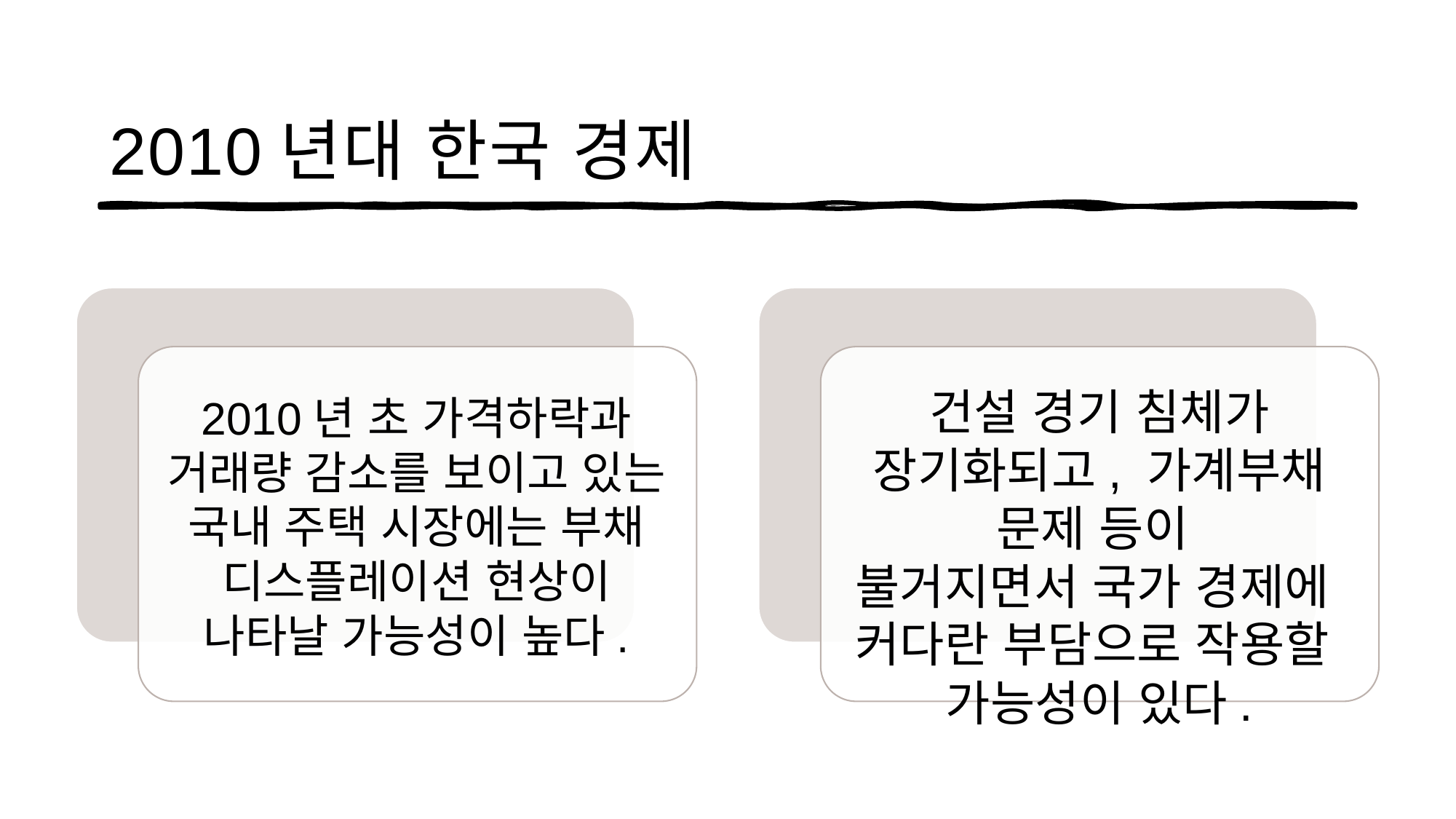

# 2010년대 한국 경제

건설 경기 침체가 장기화되고, 가계부채 문제 등이
불거지면서 국가 경제에
커다란 부담으로 작용할
가능성이 있다.
2010년 초 가격하락과 거래량 감소를 보이고 있는 국내 주택 시장에는 부채 디스플레이션 현상이 나타날 가능성이 높다.